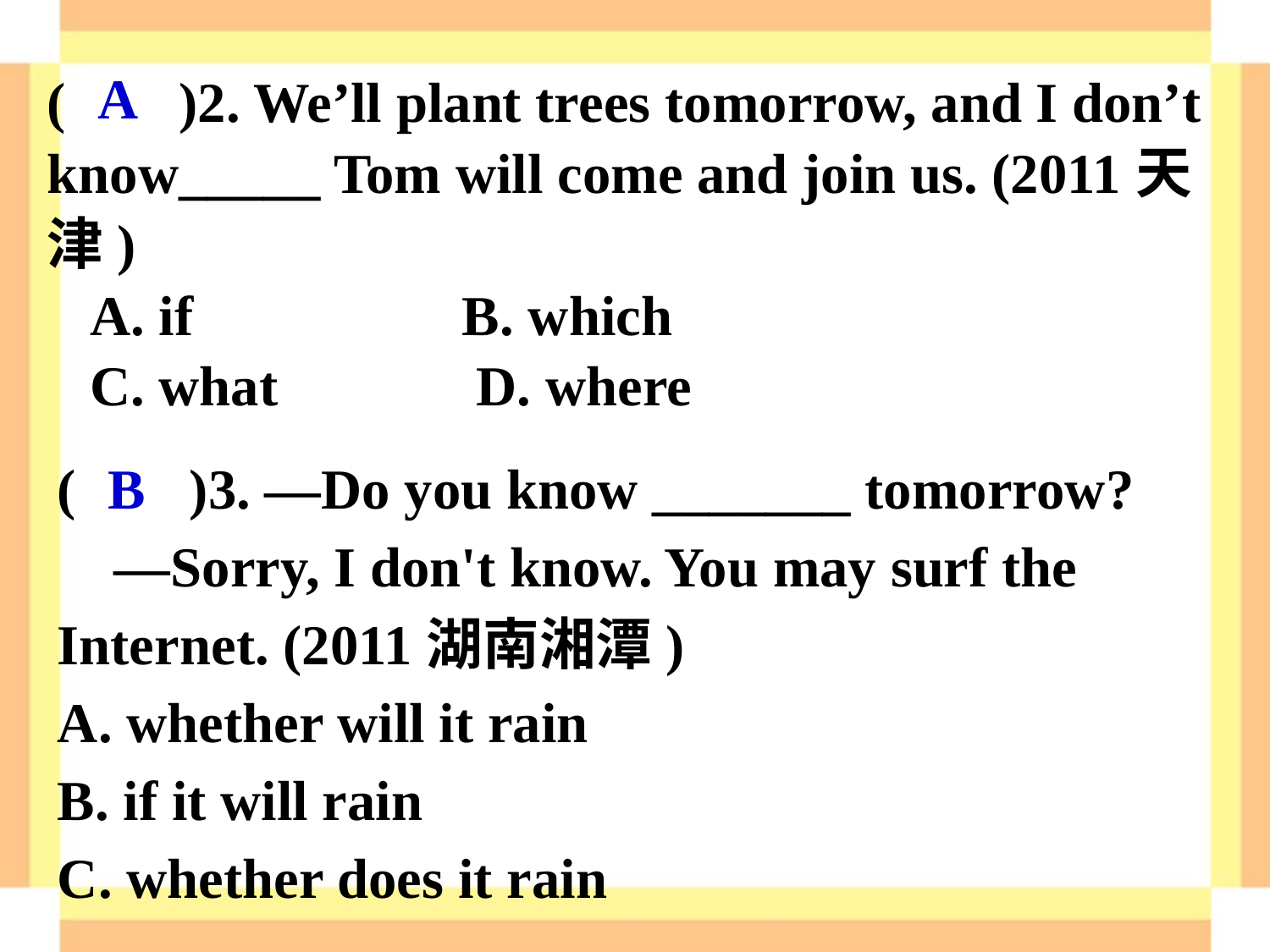

(        )2. We’ll plant trees tomorrow, and I don’t know_____ Tom will come and join us. (2011天津)
   A. if                   B. which
   C. what              D. where
A
(        )3. —Do you know _______ tomorrow?
    —Sorry, I don't know. You may surf the Internet. (2011湖南湘潭)
A. whether will it rain
B. if it will rain
C. whether does it rain
B